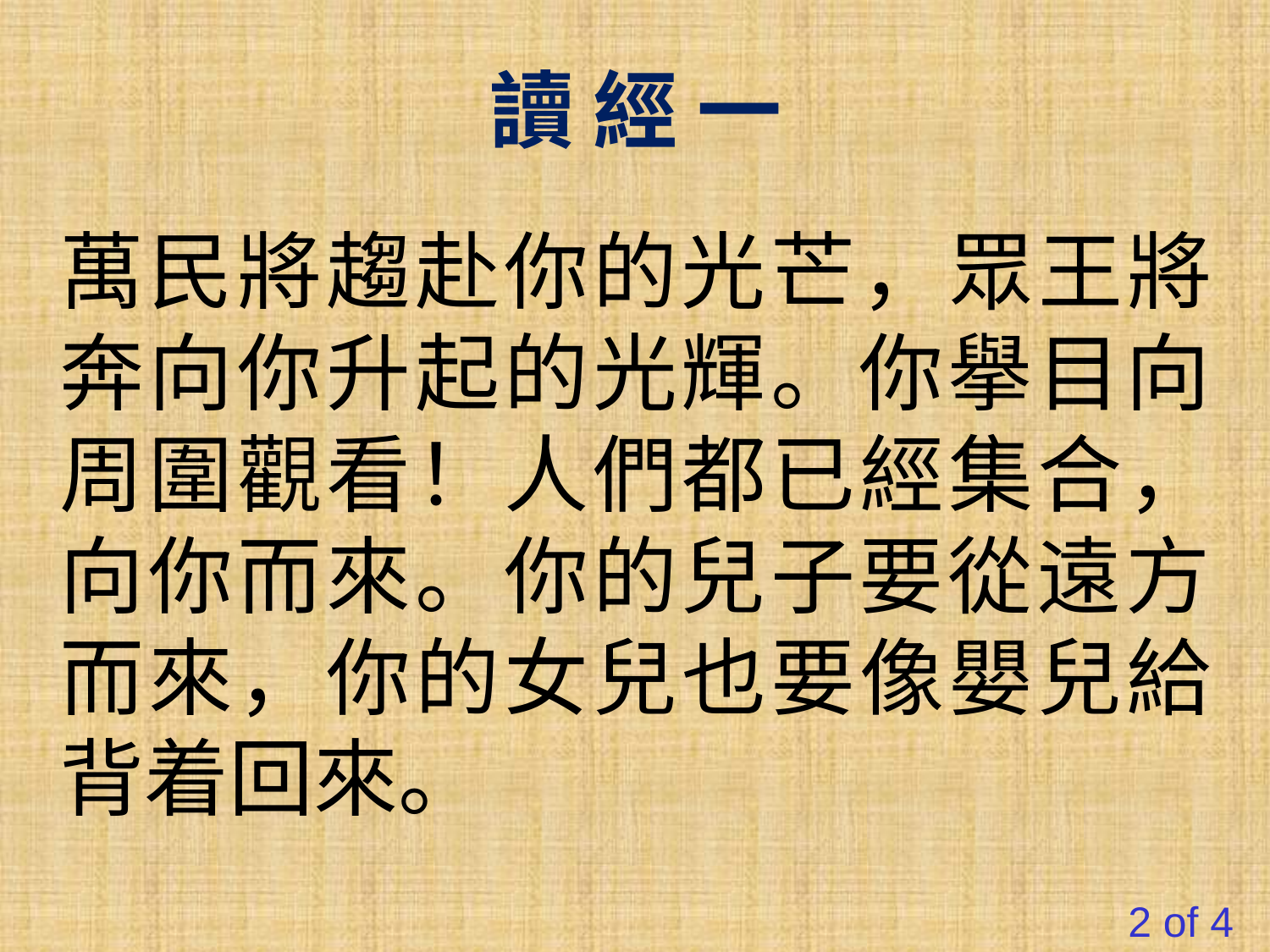

讀 經 一

萬民將趨赴你的光芒，眾王將奔向你升起的光輝。你擧目向周圍觀看！人們都已經集合，向你而來。你的兒子要從遠方而來，你的女兒也要像嬰兒給背着回來。
#
2 of 4